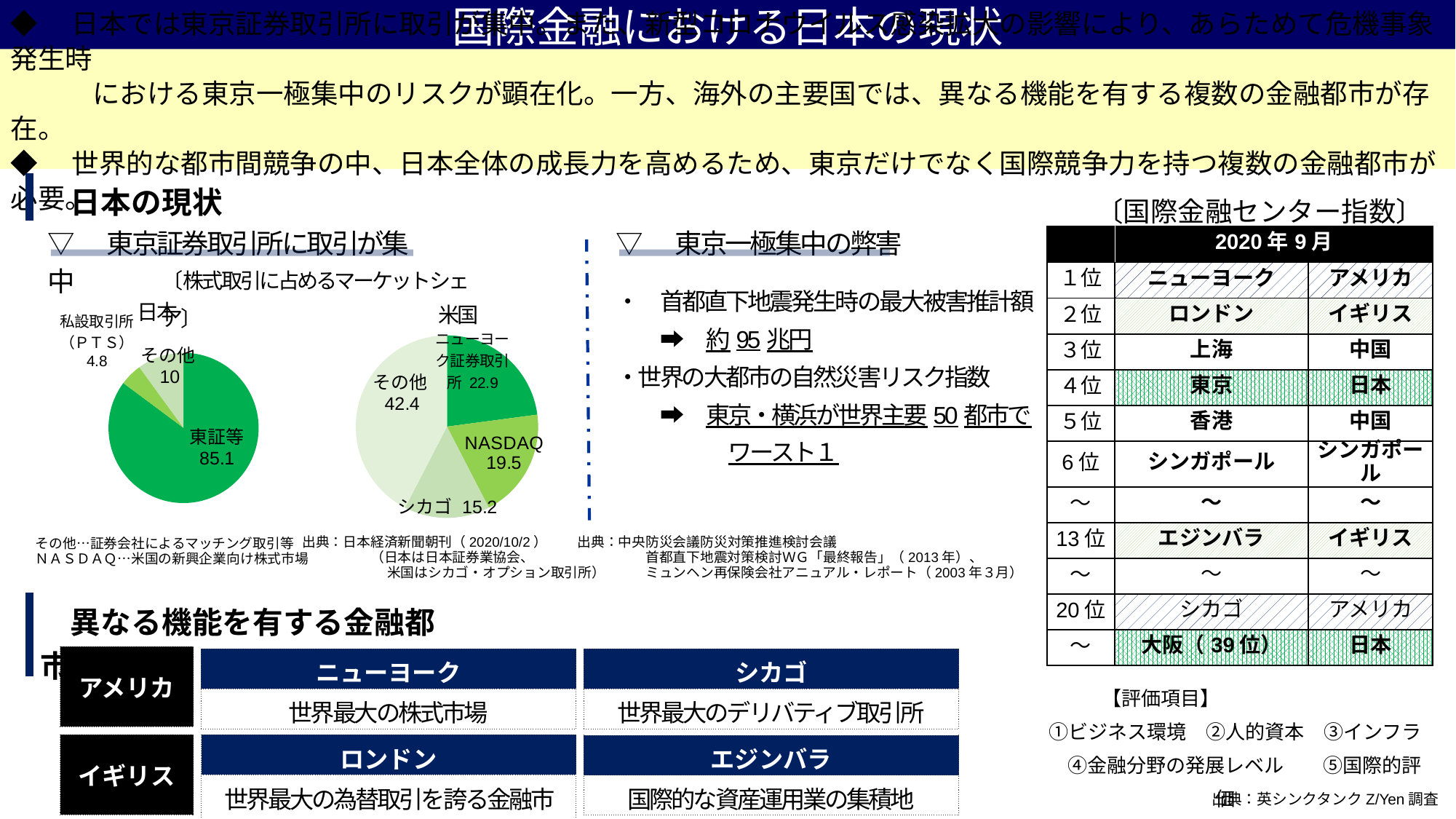

国際金融における日本の現状
◆　日本では東京証券取引所に取引が集中。また、新型コロナウイルス感染拡大の影響により、あらためて危機事象発生時
　　　における東京一極集中のリスクが顕在化。一方、海外の主要国では、異なる機能を有する複数の金融都市が存在。
◆　世界的な都市間競争の中、日本全体の成長力を高めるため、東京だけでなく国際競争力を持つ複数の金融都市が必要。
| 日本の現状 |
| --- |
〔国際金融センター指数〕
▽　東京一極集中の弊害
▽　東京証券取引所に取引が集中
|  | 2020年9月 |  |
| --- | --- | --- |
| １位 | ニューヨーク | アメリカ |
| ２位 | ロンドン | イギリス |
| ３位 | 上海 | 中国 |
| ４位 | 東京 | 日本 |
| ５位 | 香港 | 中国 |
| 6位 | シンガポール | シンガポール |
| ～ | ～ | ～ |
| 13位 | エジンバラ | イギリス |
| ～ | ～ | ～ |
| 20位 | シカゴ | アメリカ |
| ～ | 大阪（39位） | 日本 |
〔株式取引に占めるマーケットシェア〕
・　首都直下地震発生時の最大被害推計額
　　➡　約95兆円
・世界の大都市の自然災害リスク指数
　　➡　東京・横浜が世界主要50都市で
　　　　　ワースト１
日本
米国

### Chart

| Category |  |
|---|---|
| NYSE | 22.9 |
| NASDAQ | 19.5 |
| シカゴ | 15.2 |
| その他 | 42.4 |

### Chart

| Category |  |
|---|---|
| 東証等 | 85.1 |
| ＰＴＳ | 4.8 |
| その他 | 10.0 |
出典：日本経済新聞朝刊（2020/10/2）
　　　　　（日本は日本証券業協会、
　　　　　 　米国はシカゴ・オプション取引所）
出典：中央防災会議防災対策推進検討会議
　　　　　首都直下地震対策検討ＷＧ「最終報告」（2013年）、
　　　　　ミュンヘン再保険会社アニュアル・レポート（2003年３月）
その他…証券会社によるマッチング取引等
ＮＡＳＤＡＱ…米国の新興企業向け株式市場
| 異なる機能を有する金融都市 |
| --- |
| アメリカ |
| --- |
| ニューヨーク |
| --- |
| 世界最大の株式市場 |
| シカゴ |
| --- |
| 世界最大のデリバティブ取引所 |
　　　　【評価項目】
　①ビジネス環境　②人的資本　③インフラ
　　④金融分野の発展レベル　　⑤国際的評価
| イギリス |
| --- |
| ロンドン |
| --- |
| 世界最大の為替取引を誇る金融市場 |
| エジンバラ |
| --- |
| 国際的な資産運用業の集積地 |
出典：英シンクタンクZ/Yen調査